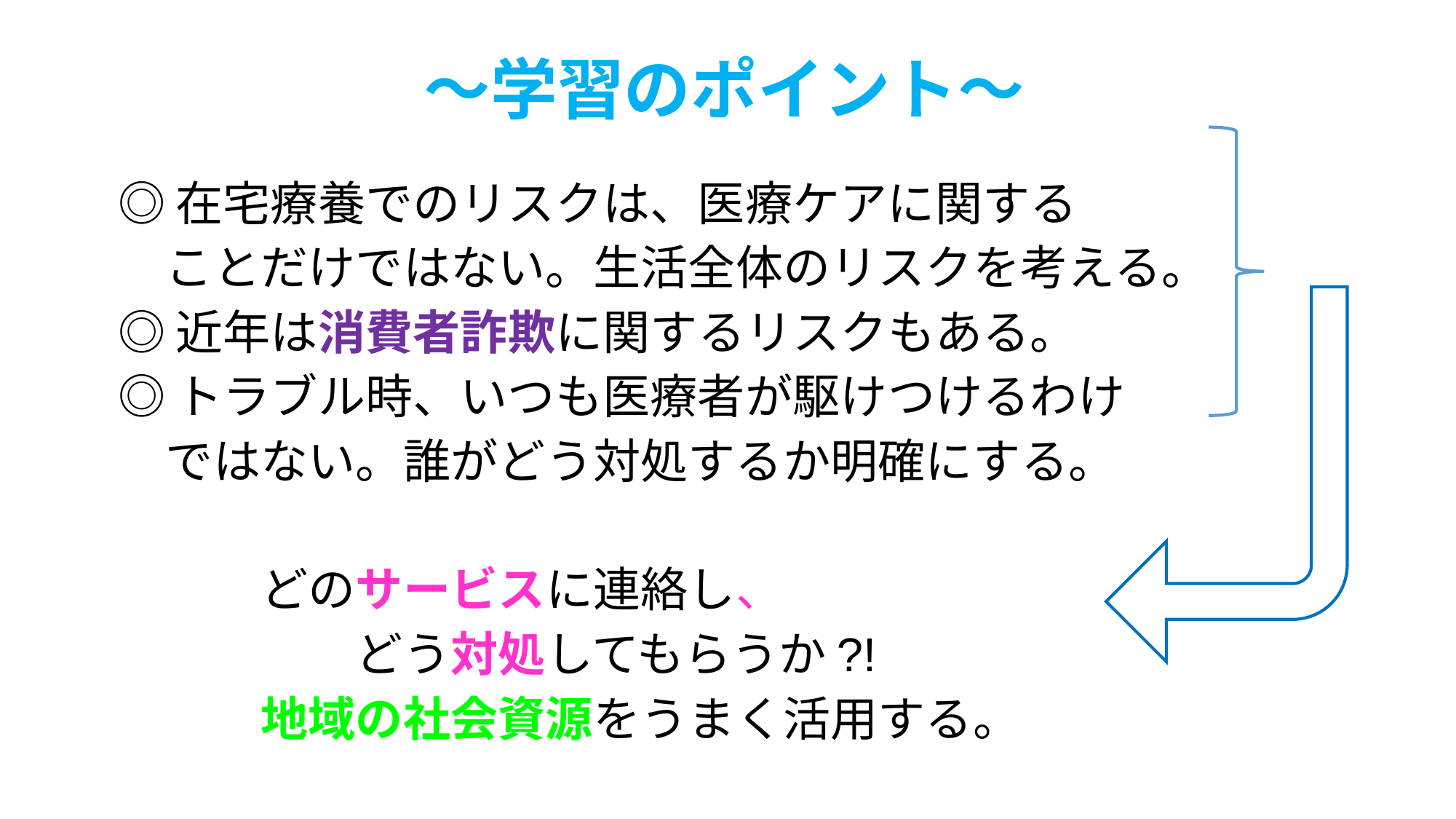

# ～学習のポイント～

◎在宅療養でのリスクは、医療ケアに関する
　ことだけではない。生活全体のリスクを考える。
◎近年は消費者詐欺に関するリスクもある。
◎トラブル時、いつも医療者が駆けつけるわけ
　ではない。誰がどう対処するか明確にする。

　　　どのサービスに連絡し、
　　　　　どう対処してもらうか?!
　　　地域の社会資源をうまく活用する。